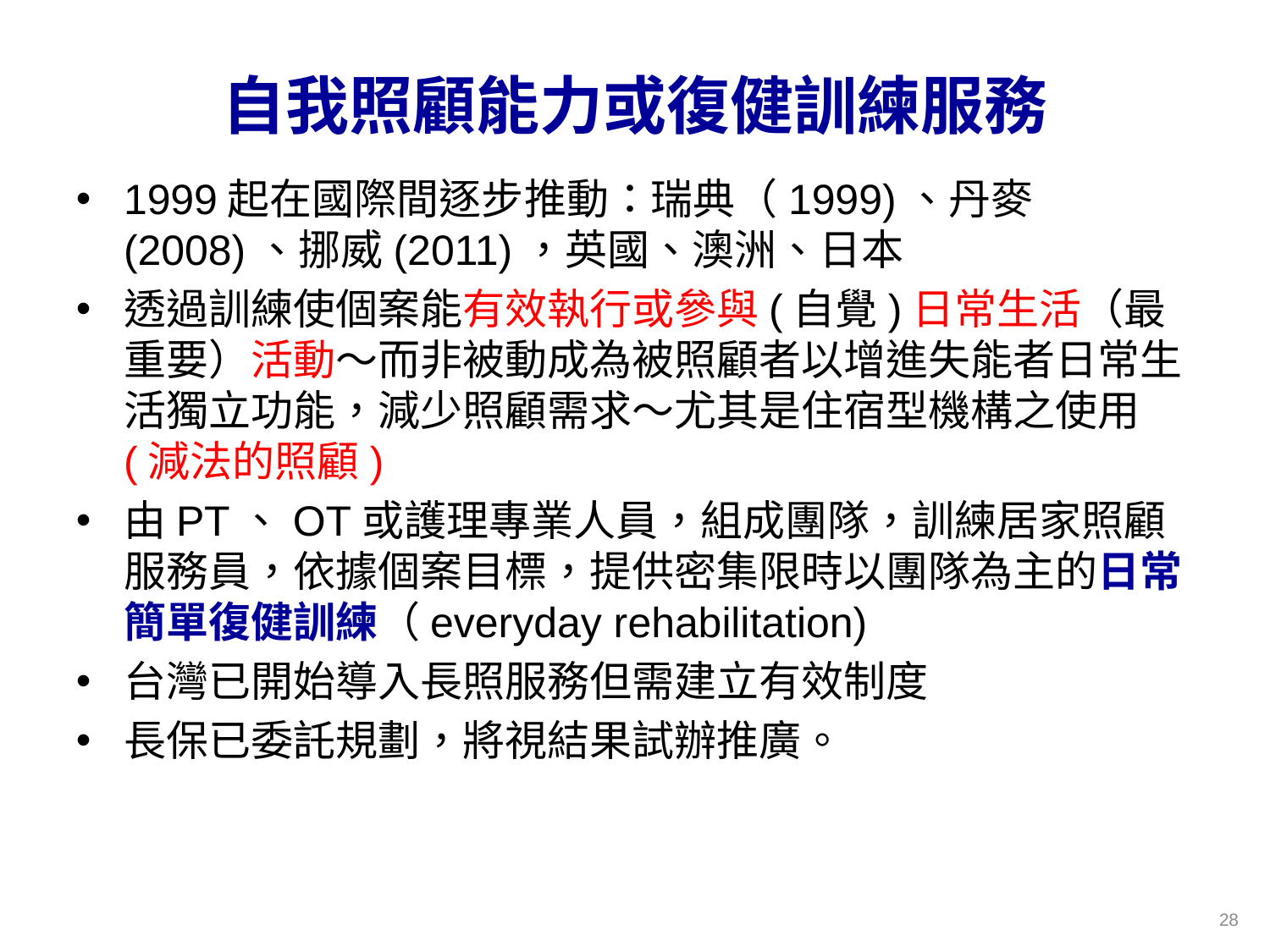

# 自我照顧能力或復健訓練服務
1999起在國際間逐步推動：瑞典（1999)、丹麥(2008)、挪威(2011)，英國、澳洲、日本
透過訓練使個案能有效執行或參與(自覺)日常生活（最重要）活動～而非被動成為被照顧者以增進失能者日常生活獨立功能，減少照顧需求～尤其是住宿型機構之使用(減法的照顧)
由PT、OT或護理專業人員，組成團隊，訓練居家照顧服務員，依據個案目標，提供密集限時以團隊為主的日常簡單復健訓練（everyday rehabilitation)
台灣已開始導入長照服務但需建立有效制度
長保已委託規劃，將視結果試辦推廣。

28